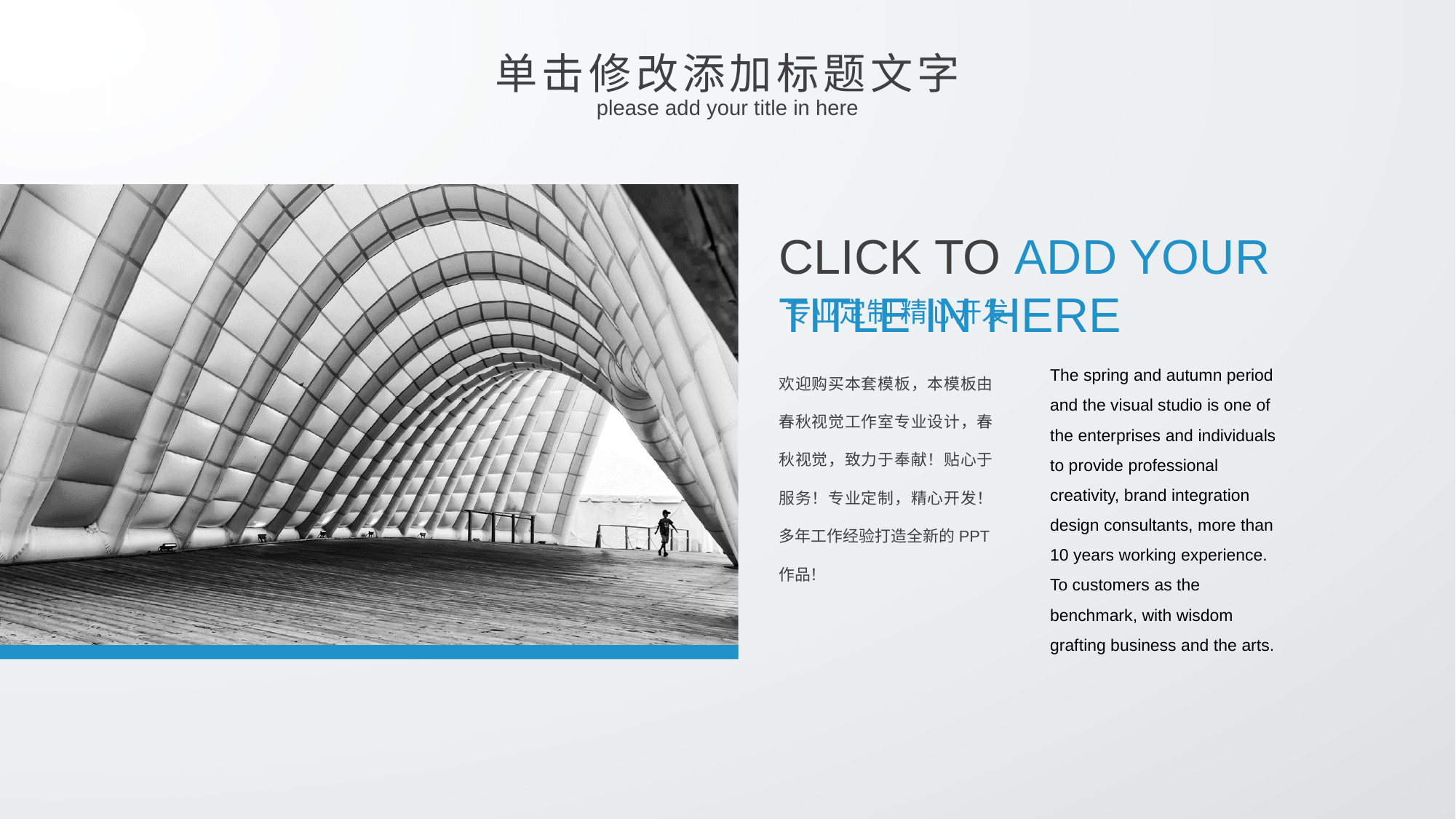

单击修改添加标题文字
please add your title in here

CLICK TO ADD YOUR TITLE IN HERE
专业定制 精心开发
欢迎购买本套模板，本模板由春秋视觉工作室专业设计，春秋视觉，致力于奉献！贴心于服务！专业定制，精心开发！多年工作经验打造全新的PPT作品！
The spring and autumn period and the visual studio is one of the enterprises and individuals to provide professional creativity, brand integration design consultants, more than 10 years working experience. To customers as the benchmark, with wisdom grafting business and the arts.